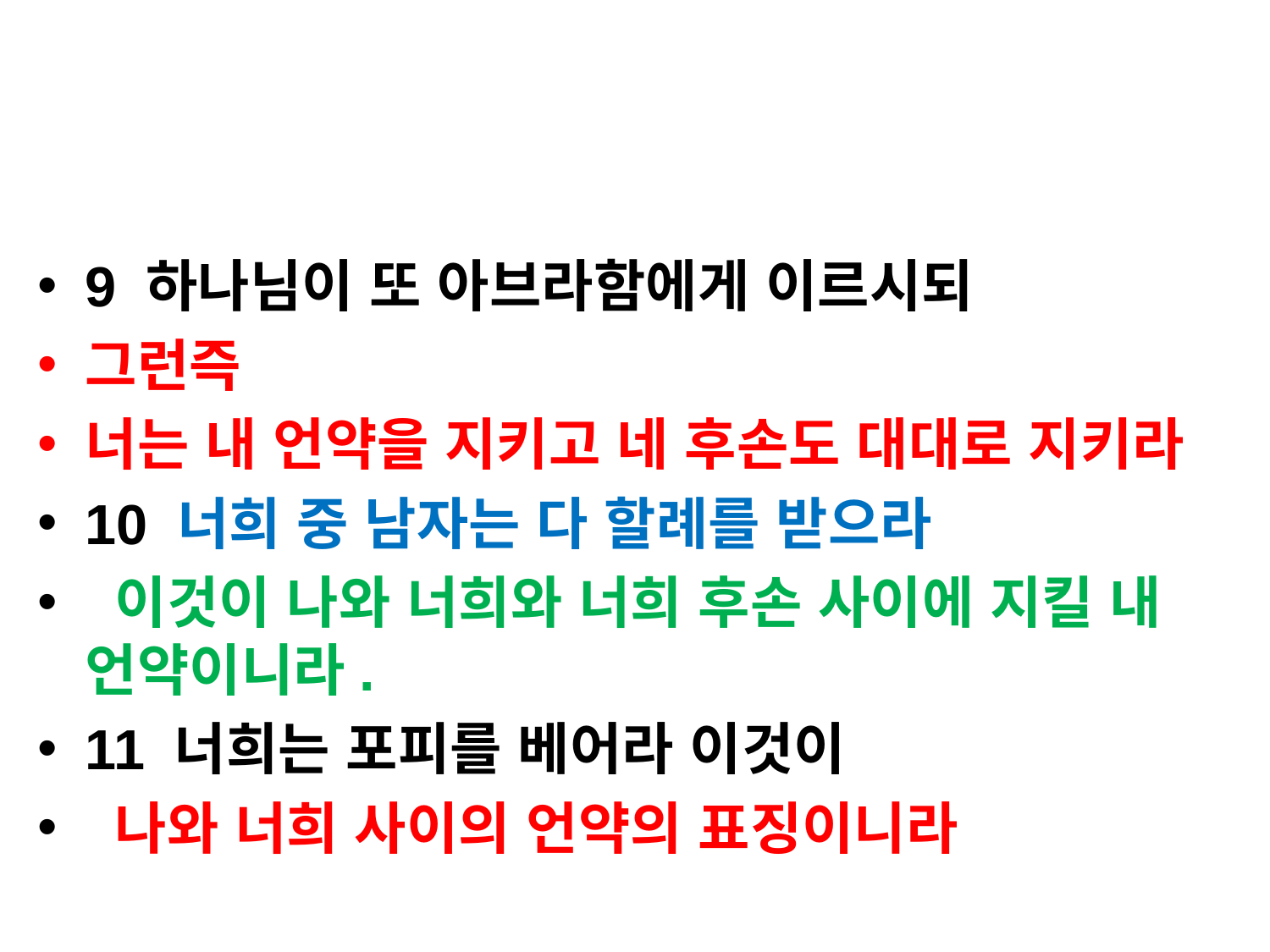

#

9 하나님이 또 아브라함에게 이르시되
그런즉
너는 내 언약을 지키고 네 후손도 대대로 지키라
10 너희 중 남자는 다 할례를 받으라
 이것이 나와 너희와 너희 후손 사이에 지킬 내 언약이니라.
11 너희는 포피를 베어라 이것이
 나와 너희 사이의 언약의 표징이니라